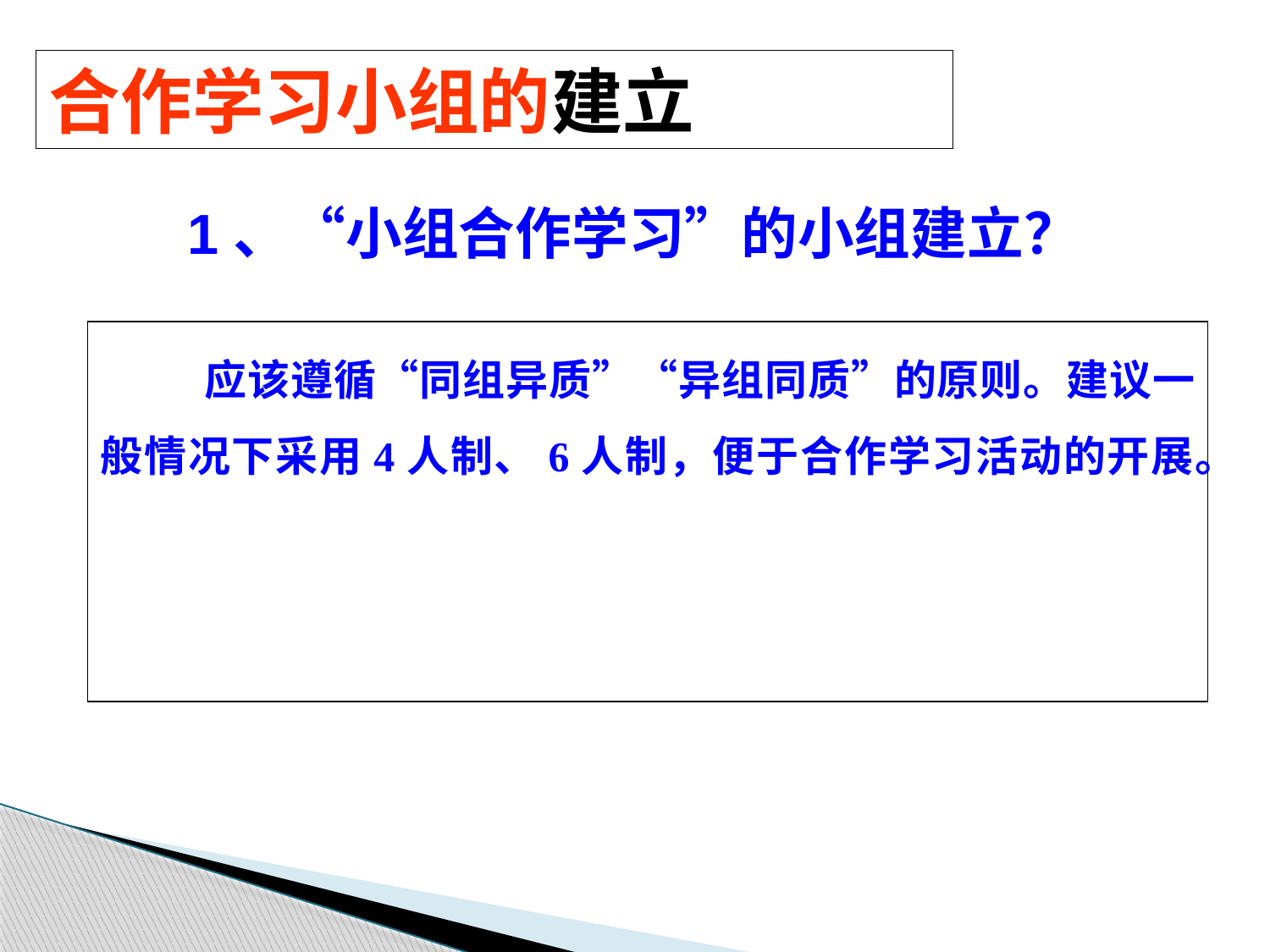

# 合作学习小组的建立
1、“小组合作学习”的小组建立？
         应该遵循“同组异质”“异组同质”的原则。建议一般情况下采用4人制、6人制，便于合作学习活动的开展。